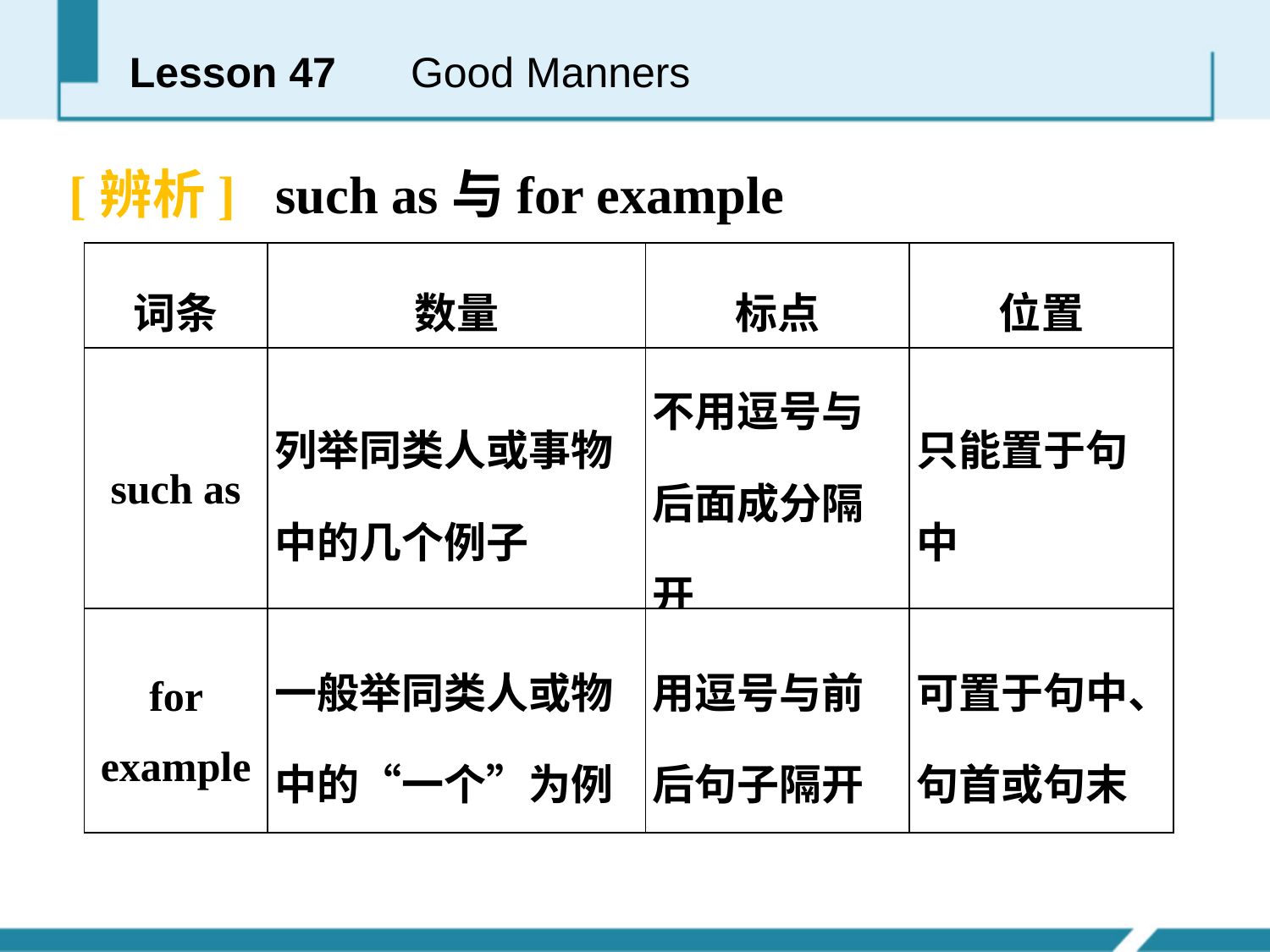

Lesson 47 　Good Manners
[辨析]   such as与for example
| 词条 | 数量 | 标点 | 位置 |
| --- | --- | --- | --- |
| such as | 列举同类人或事物中的几个例子 | 不用逗号与后面成分隔开 | 只能置于句中 |
| for example | 一般举同类人或物中的“一个”为例 | 用逗号与前后句子隔开 | 可置于句中、句首或句末 |